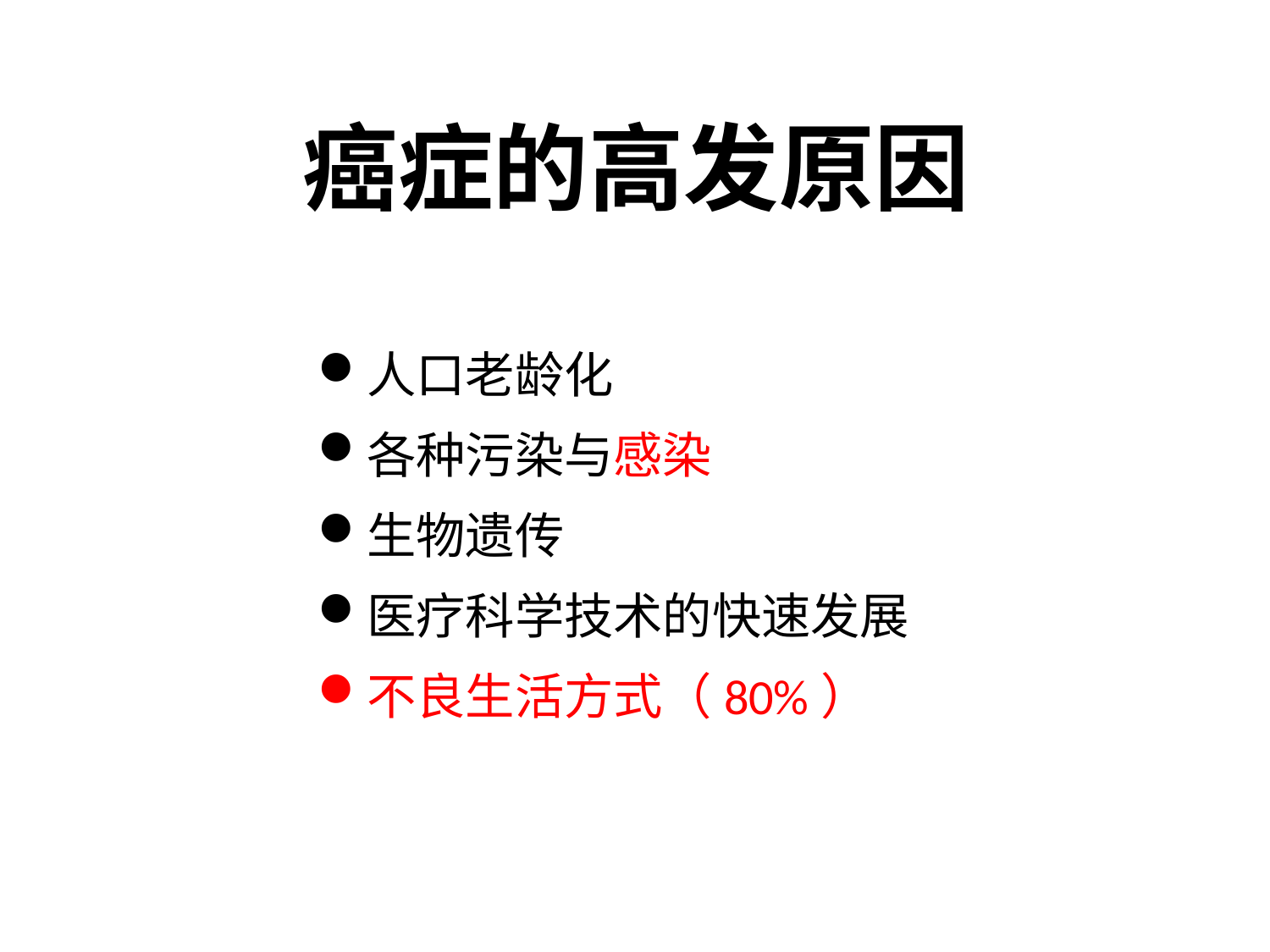

# 癌症的高发原因
人口老龄化
各种污染与感染
生物遗传
医疗科学技术的快速发展
不良生活方式（80%）
……